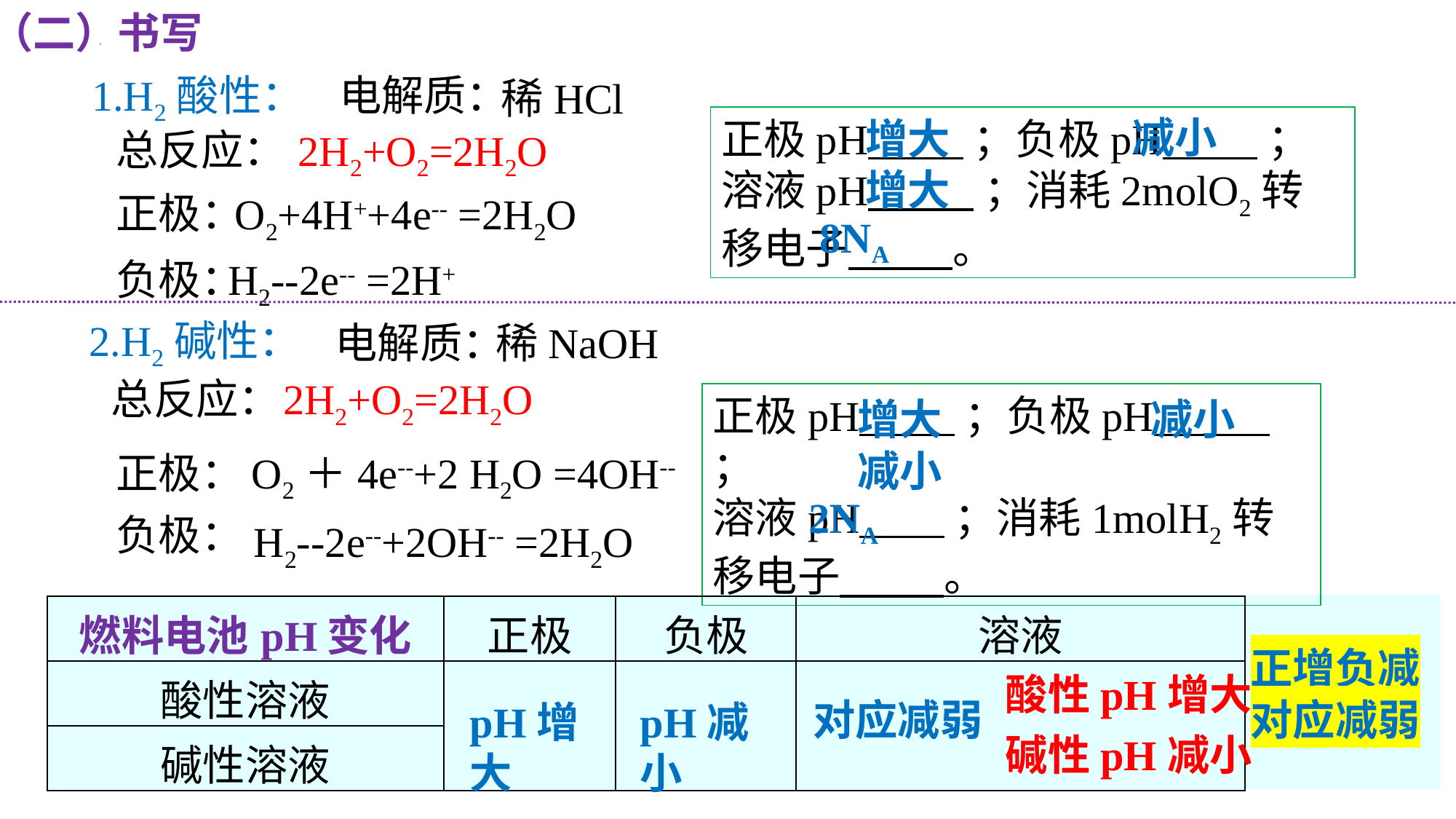

（二）书写
电解质：
1.H2酸性：
稀HCl
减小
正极pH         ；负极pH         ；
溶液pH          ；消耗2molO2转移电子           。
增大
总反应：
2H2+O2=2H2O
增大
正极：
O2+4H++4e-- =2H2O
8NA
负极：
H2--2e-- =2H+
2.H2碱性：
电解质：
稀NaOH
总反应：
2H2+O2=2H2O
正极pH         ；负极pH            ；
溶液pH        ；消耗1molH2转移电子           。
增大
减小
减小
正极：
O2＋4e--+2 H2O =4OH--
2NA
负极：
H2--2e--+2OH-- =2H2O

| 燃料电池pH变化 | 正极 | 负极 | 溶液 |
| --- | --- | --- | --- |
| 酸性溶液 |  |  |  |
| 碱性溶液 |  |  |  |
正增负减
对应减弱
酸性pH增大
对应减弱
pH增大
pH减小
碱性pH减小